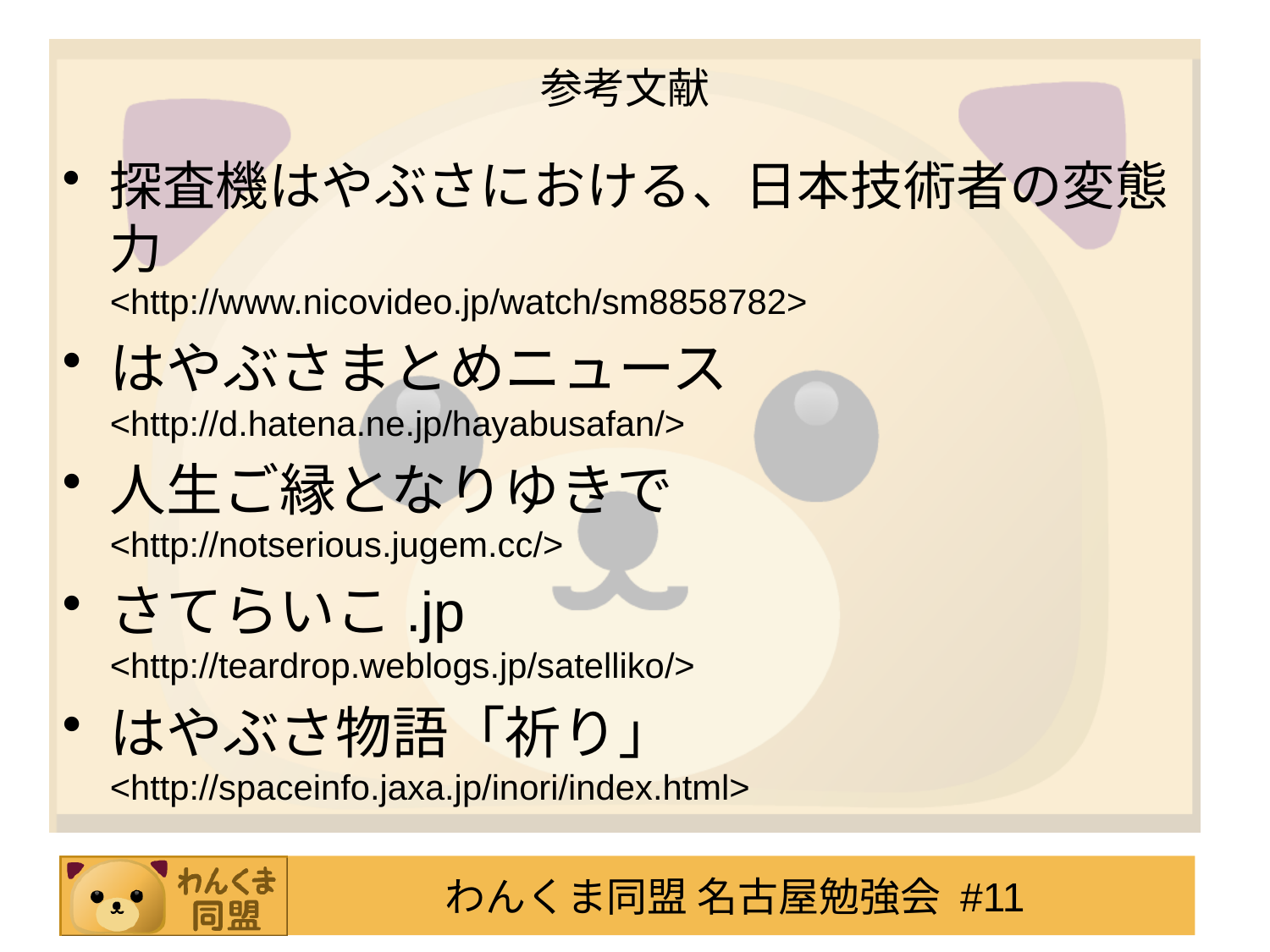

# 参考文献
探査機はやぶさにおける、日本技術者の変態力
<http://www.nicovideo.jp/watch/sm8858782>
はやぶさまとめニュース
<http://d.hatena.ne.jp/hayabusafan/>
人生ご縁となりゆきで
<http://notserious.jugem.cc/>
さてらいこ.jp
<http://teardrop.weblogs.jp/satelliko/>
はやぶさ物語「祈り」
<http://spaceinfo.jaxa.jp/inori/index.html>